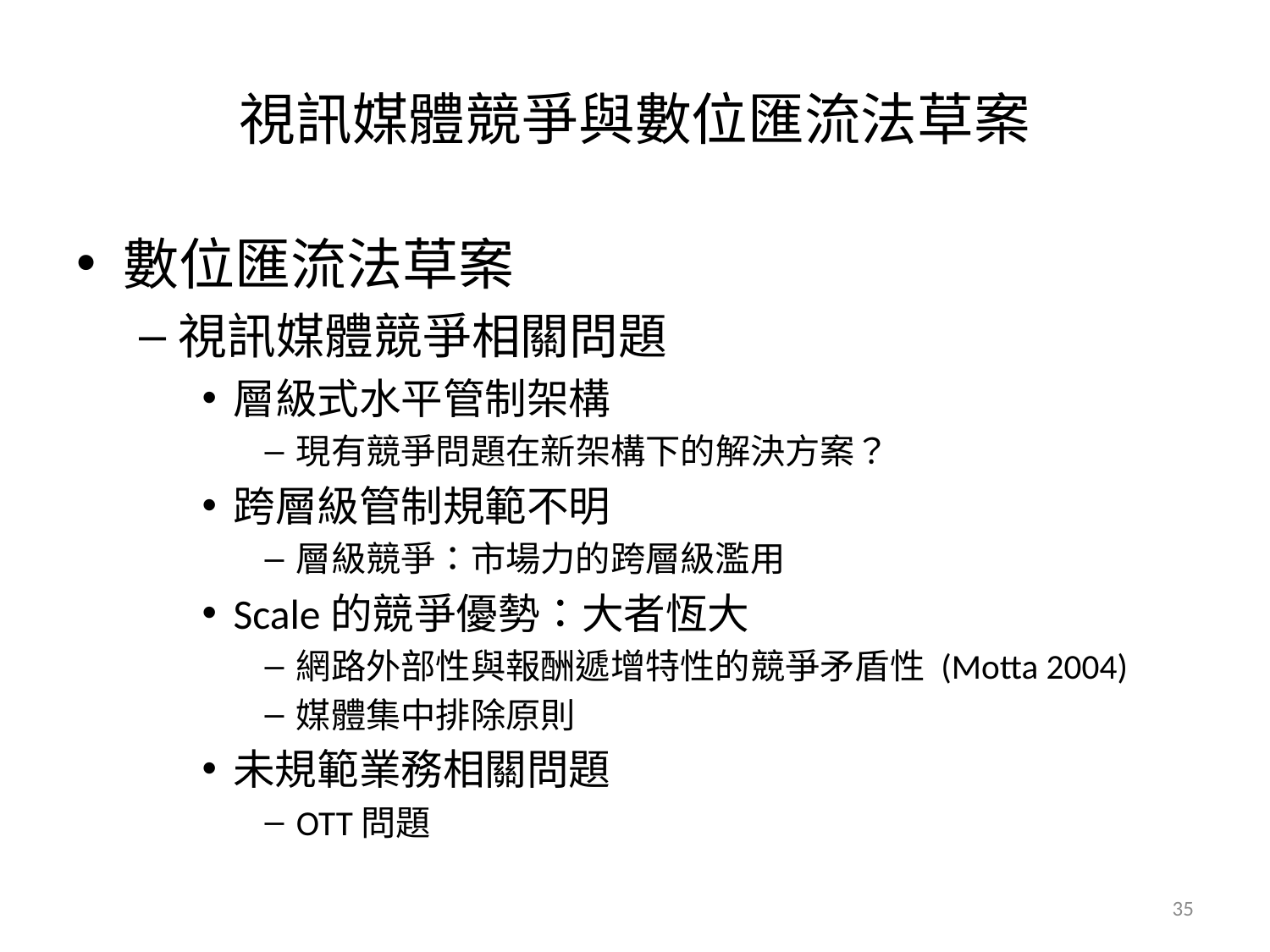

# 視訊媒體競爭與數位匯流法草案
數位匯流法草案
視訊媒體競爭相關問題
層級式水平管制架構
現有競爭問題在新架構下的解決方案？
跨層級管制規範不明
層級競爭：市場力的跨層級濫用
Scale的競爭優勢：大者恆大
網路外部性與報酬遞增特性的競爭矛盾性 (Motta 2004)
媒體集中排除原則
未規範業務相關問題
OTT問題

35